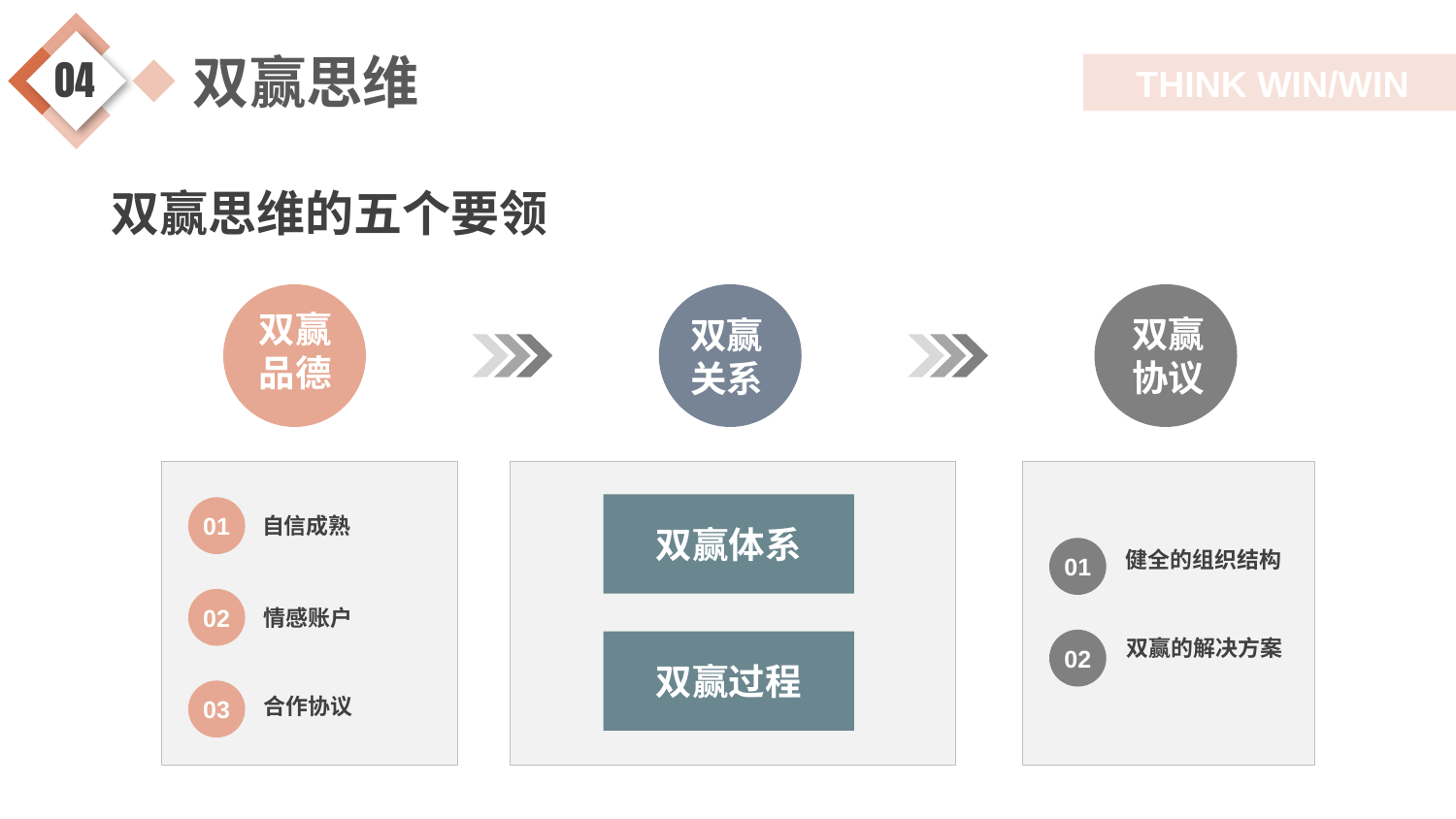

双赢思维的五个要领

双赢
关系

双赢
协议

双赢
品德

双赢体系
01
自信成熟
01
健全的组织结构
02
情感账户
02
双赢的解决方案
双赢过程
03
合作协议